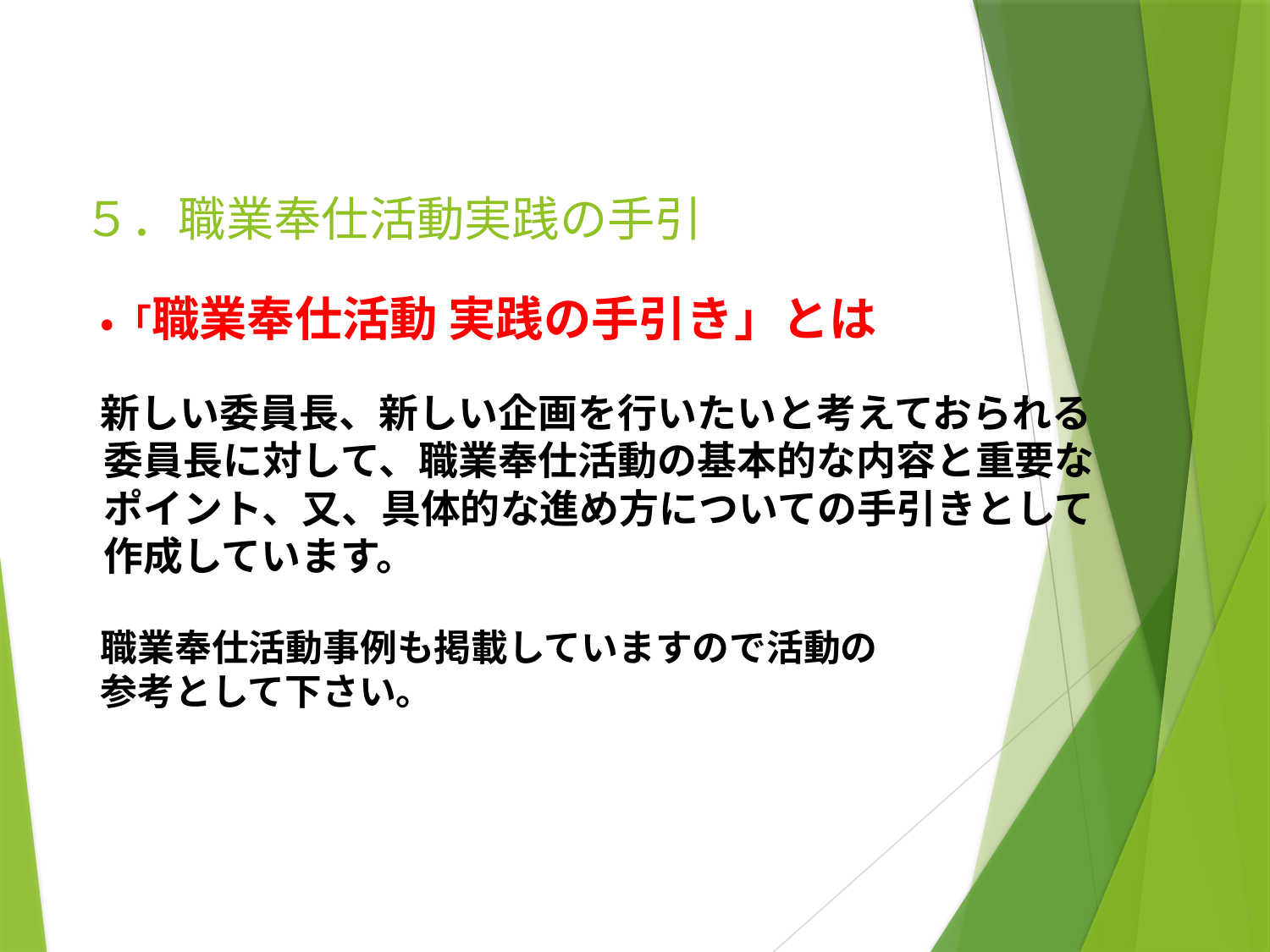

# ５．職業奉仕活動実践の手引
　・「職業奉仕活動 実践の手引き」とは

　新しい委員長、新しい企画を行いたいと考えておられる
　委員長に対して、職業奉仕活動の基本的な内容と重要な
　ポイント、又、具体的な進め方についての手引きとして
　作成しています。

　職業奉仕活動事例も掲載していますので活動の
　参考として下さい。